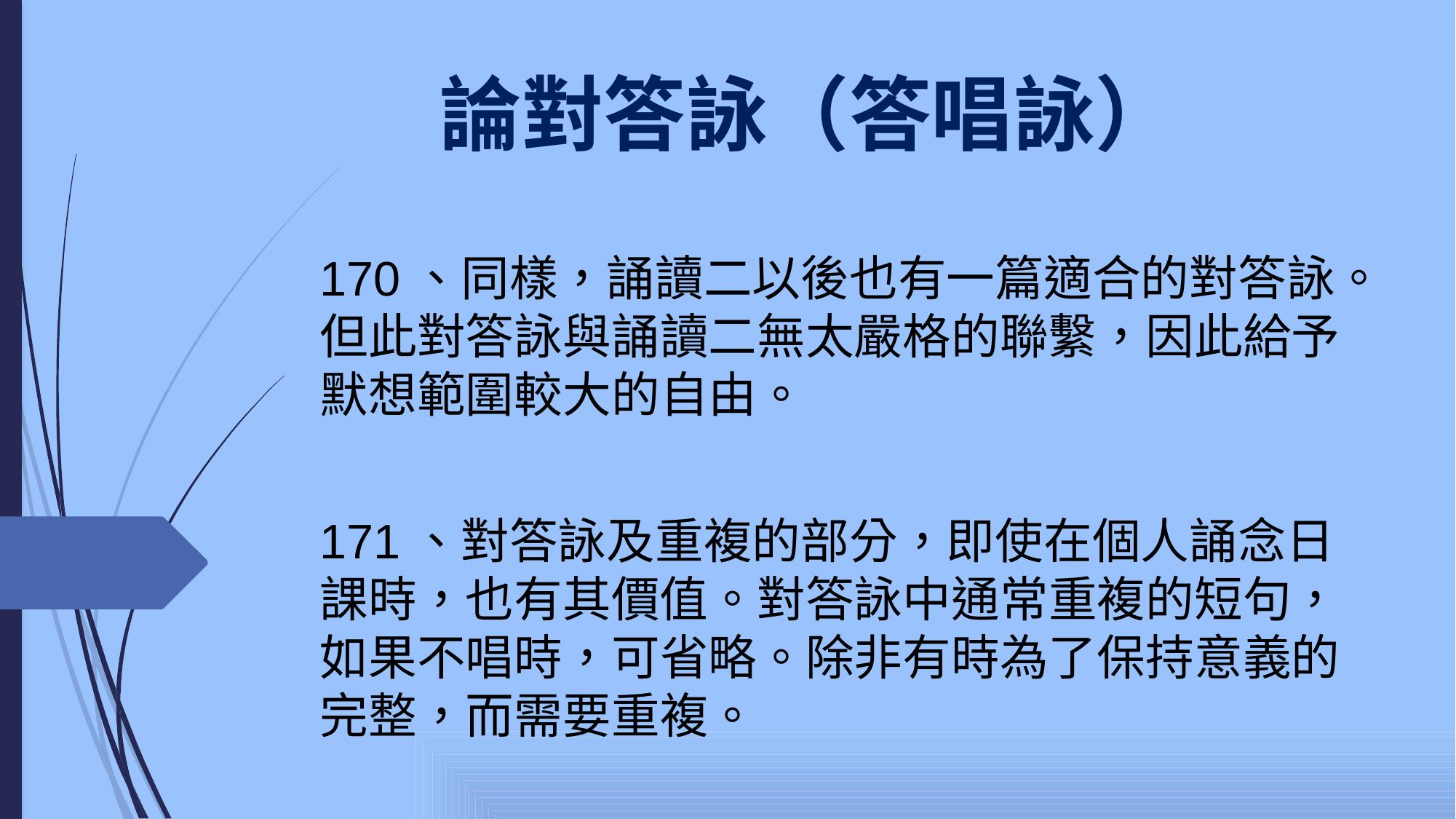

# 論對答詠（答唱詠）
170、同樣，誦讀二以後也有一篇適合的對答詠。但此對答詠與誦讀二無太嚴格的聯繫，因此給予默想範圍較大的自由。

171、對答詠及重複的部分，即使在個人誦念日課時，也有其價值。對答詠中通常重複的短句，如果不唱時，可省略。除非有時為了保持意義的完整，而需要重複。